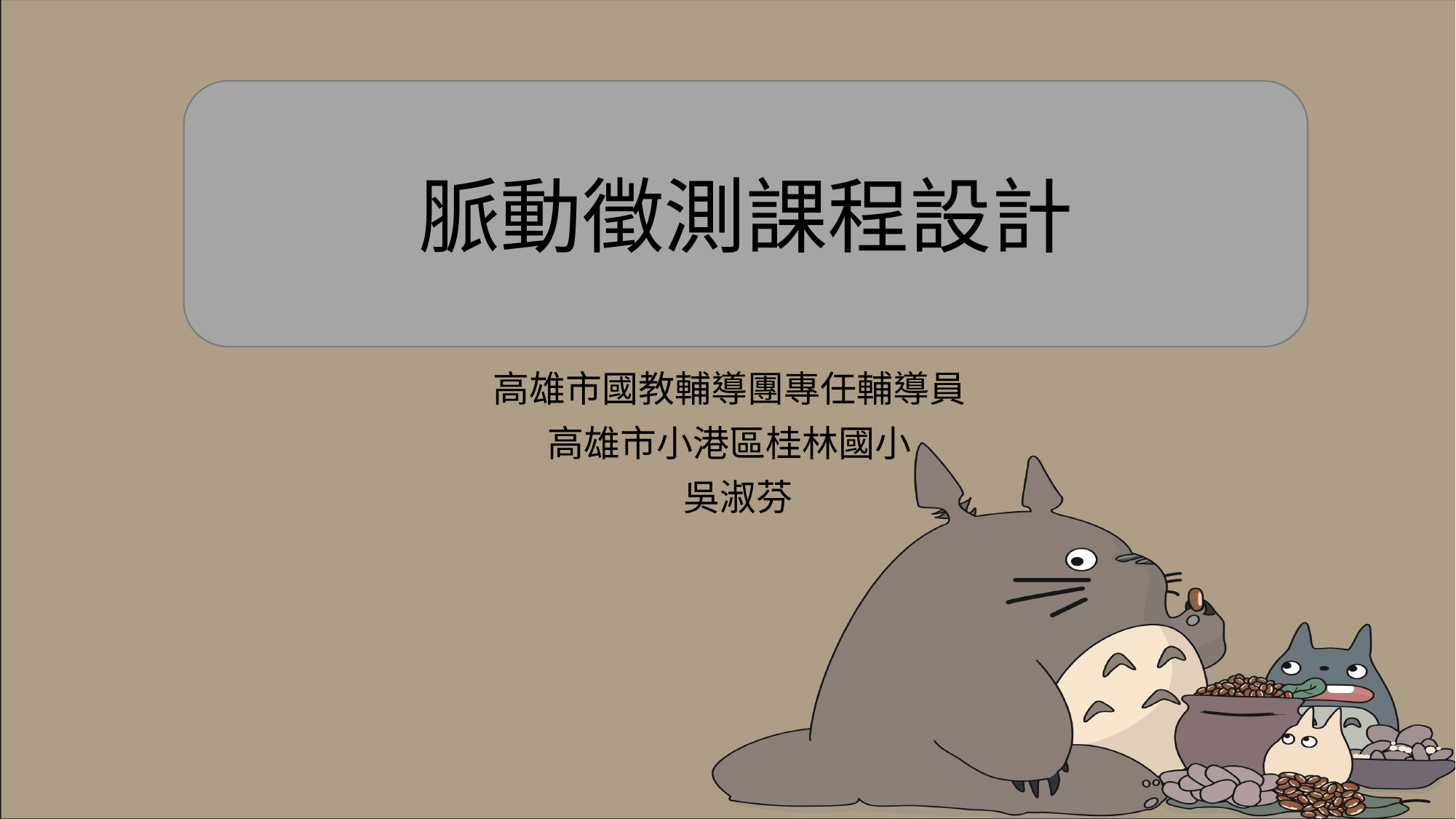

脈動徵測課程設計
高雄市國教輔導團專任輔導員
高雄市小港區桂林國小
 吳淑芬